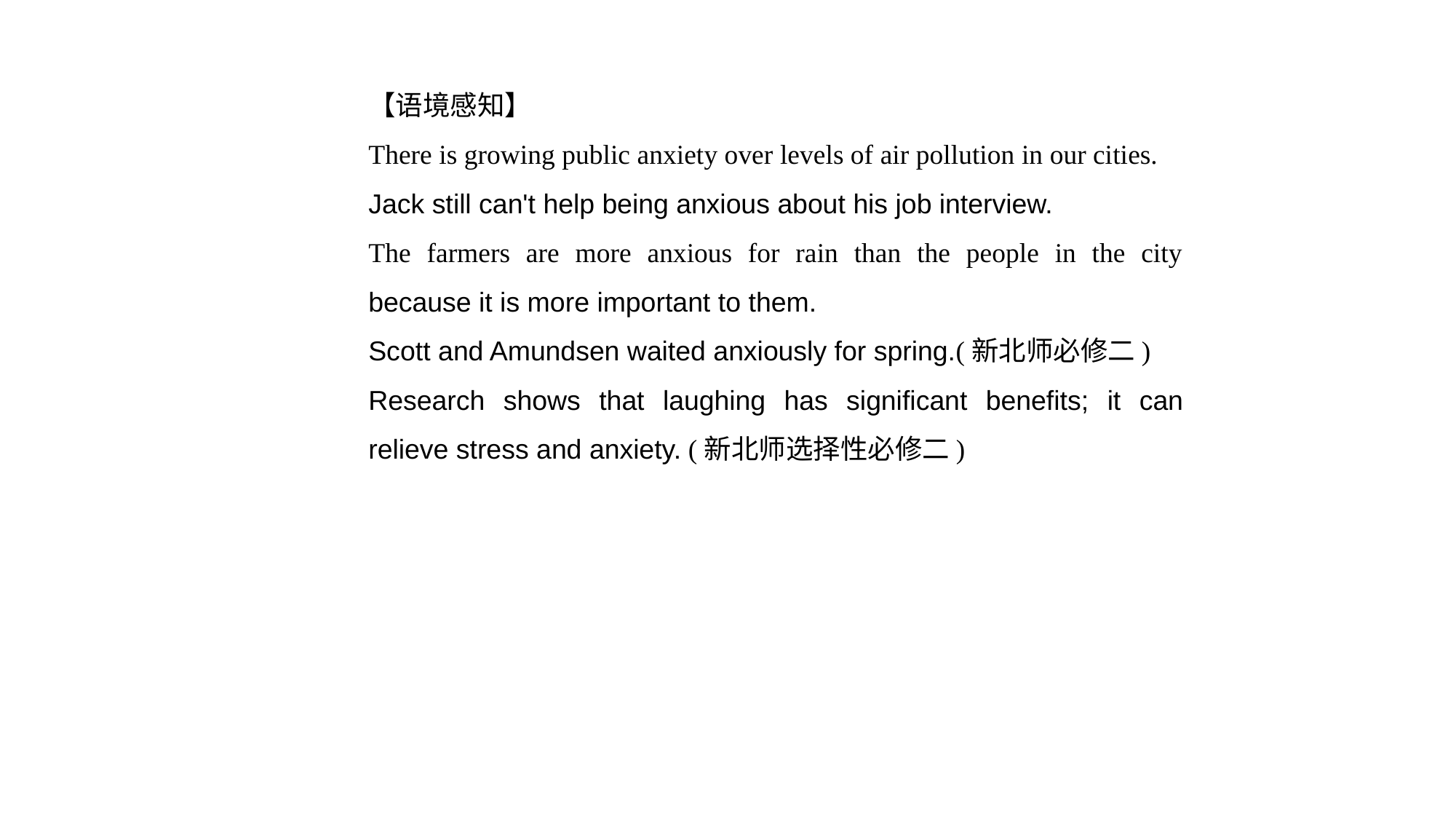

【语境感知】
There is growing public anxiety over levels of air pollution in our cities.
Jack still can't help being anxious about his job interview.
The farmers are more anxious for rain than the people in the city because it is more important to them.
Scott and Amundsen waited anxiously for spring.(新北师必修二)
Research shows that laughing has significant benefits; it can relieve stress and anxiety. (新北师选择性必修二)